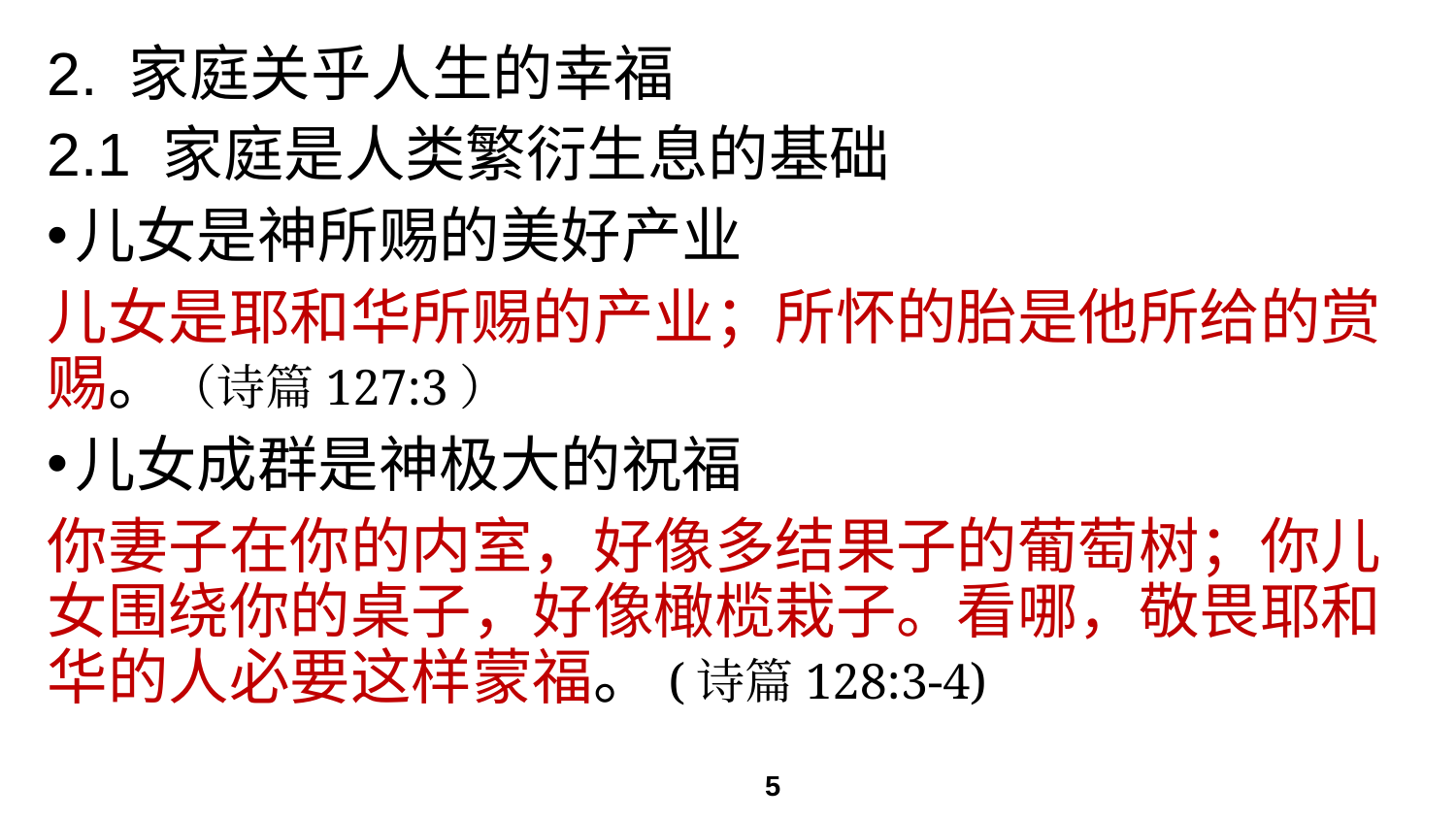

# 2. 家庭关乎人生的幸福
2.1 家庭是人类繁衍生息的基础
儿女是神所赐的美好产业
儿女是耶和华所赐的产业；所怀的胎是他所给的赏赐。（诗篇127:3）
儿女成群是神极大的祝福
你妻子在你的内室，好像多结果子的葡萄树；你儿女围绕你的桌子，好像橄榄栽子。看哪，敬畏耶和华的人必要这样蒙福。(诗篇128:3-4)

5